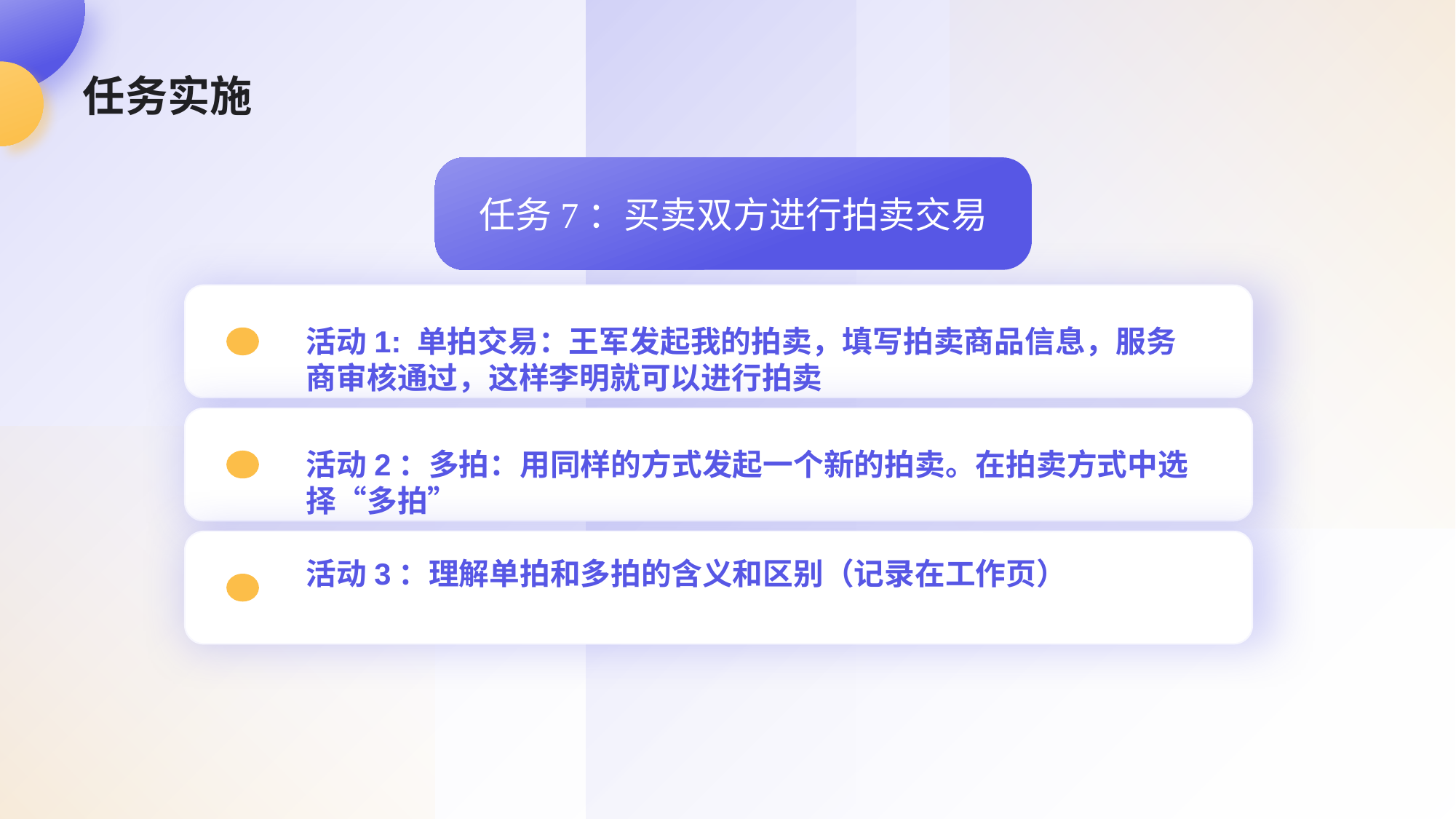

# 任务实施
任务7：买卖双方进行拍卖交易

活动1: 单拍交易：王军发起我的拍卖，填写拍卖商品信息，服务商审核通过，这样李明就可以进行拍卖

活动2：多拍：用同样的方式发起一个新的拍卖。在拍卖方式中选择“多拍”

活动3：理解单拍和多拍的含义和区别（记录在工作页）

11